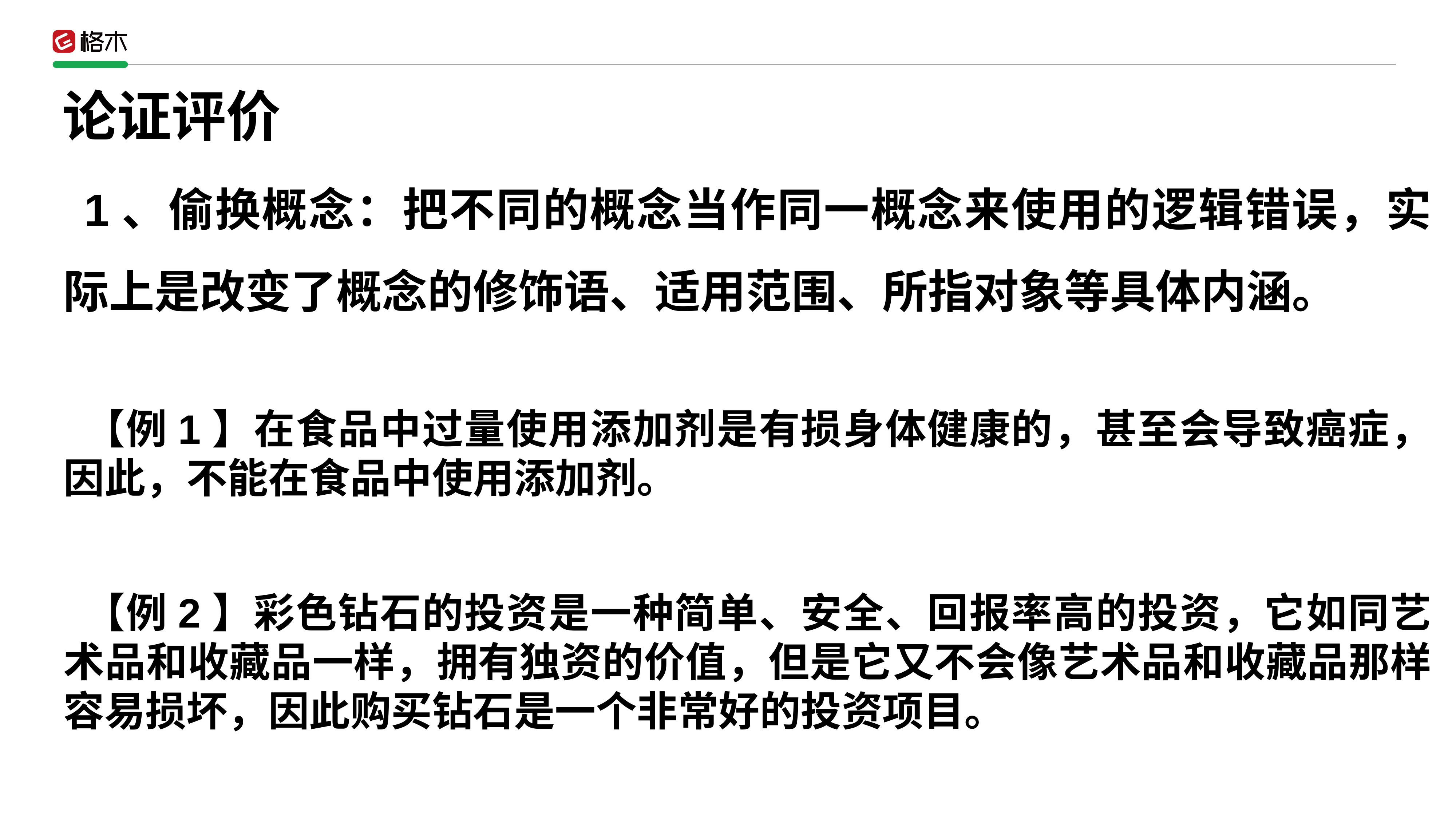

论证评价
1、偷换概念：把不同的概念当作同一概念来使用的逻辑错误，实际上是改变了概念的修饰语、适用范围、所指对象等具体内涵。

【例1】在食品中过量使用添加剂是有损身体健康的，甚至会导致癌症，因此，不能在食品中使用添加剂。

【例2】彩色钻石的投资是一种简单、安全、回报率高的投资，它如同艺术品和收藏品一样，拥有独资的价值，但是它又不会像艺术品和收藏品那样容易损坏，因此购买钻石是一个非常好的投资项目。